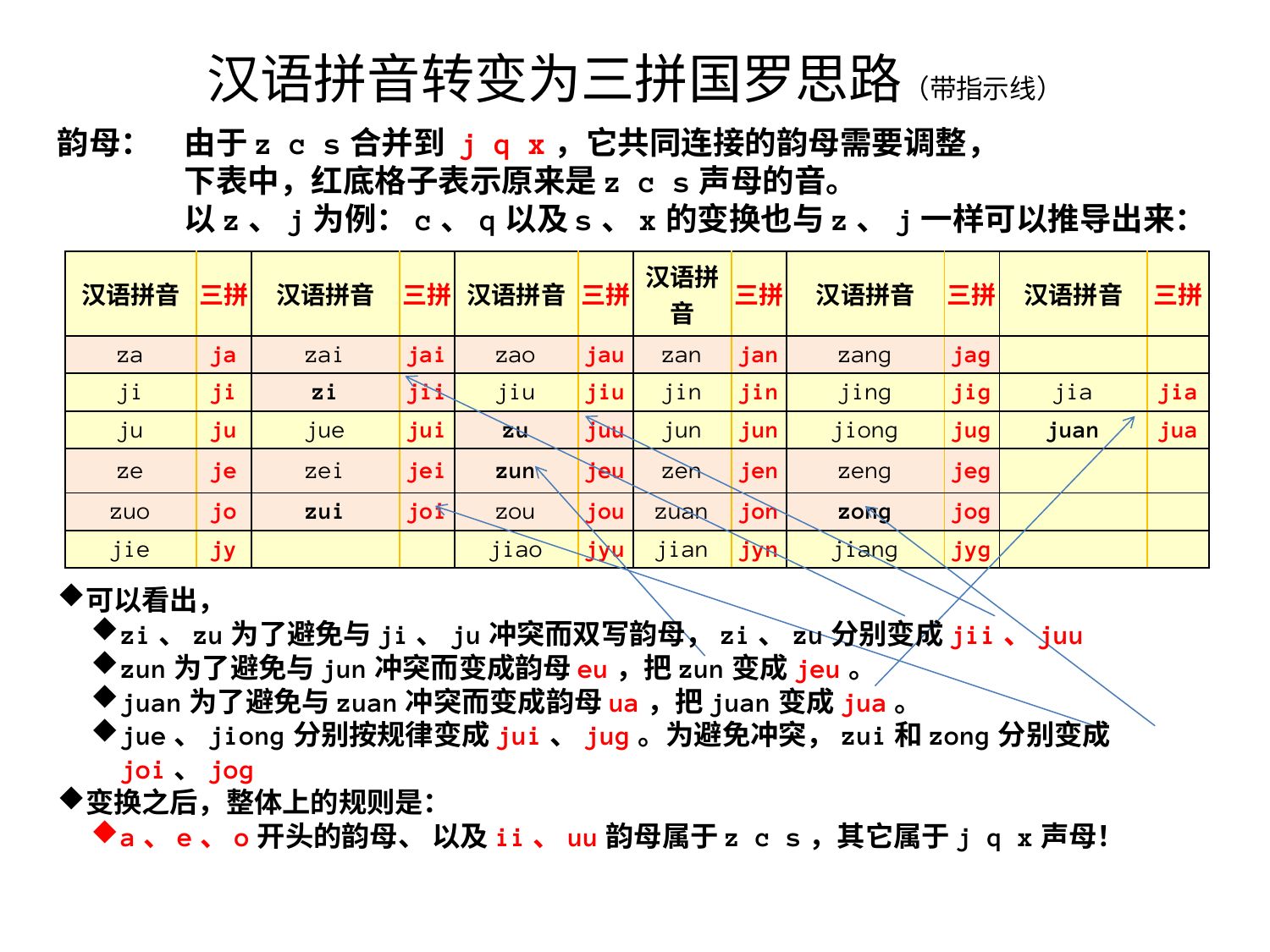

# 汉语拼音转变为三拼国罗思路（带指示线）
韵母：	由于z c s合并到 j q x，它共同连接的韵母需要调整，
	下表中，红底格子表示原来是z c s声母的音。
	以z、j为例：c、q以及s、x的变换也与z、j一样可以推导出来：
| 汉语拼音 | 三拼 | 汉语拼音 | 三拼 | 汉语拼音 | 三拼 | 汉语拼音 | 三拼 | 汉语拼音 | 三拼 | 汉语拼音 | 三拼 |
| --- | --- | --- | --- | --- | --- | --- | --- | --- | --- | --- | --- |
| za | ja | zai | jai | zao | jau | zan | jan | zang | jag |  |  |
| ji | ji | zi | jii | jiu | jiu | jin | jin | jing | jig | jia | jia |
| ju | ju | jue | jui | zu | juu | jun | jun | jiong | jug | juan | jua |
| ze | je | zei | jei | zun | jeu | zen | jen | zeng | jeg |  |  |
| zuo | jo | zui | joi | zou | jou | zuan | jon | zong | jog |  |  |
| jie | jy |  |  | jiao | jyu | jian | jyn | jiang | jyg |  |  |
可以看出，
zi、zu为了避免与ji、ju冲突而双写韵母，zi、zu分别变成jii、juu
zun为了避免与jun冲突而变成韵母eu，把zun变成jeu。
juan为了避免与zuan冲突而变成韵母ua，把juan变成jua。
jue、jiong分别按规律变成jui、jug。为避免冲突，zui和zong分别变成joi、jog
变换之后，整体上的规则是：
a、e、o开头的韵母、 以及ii、uu韵母属于z c s，其它属于j q x声母！